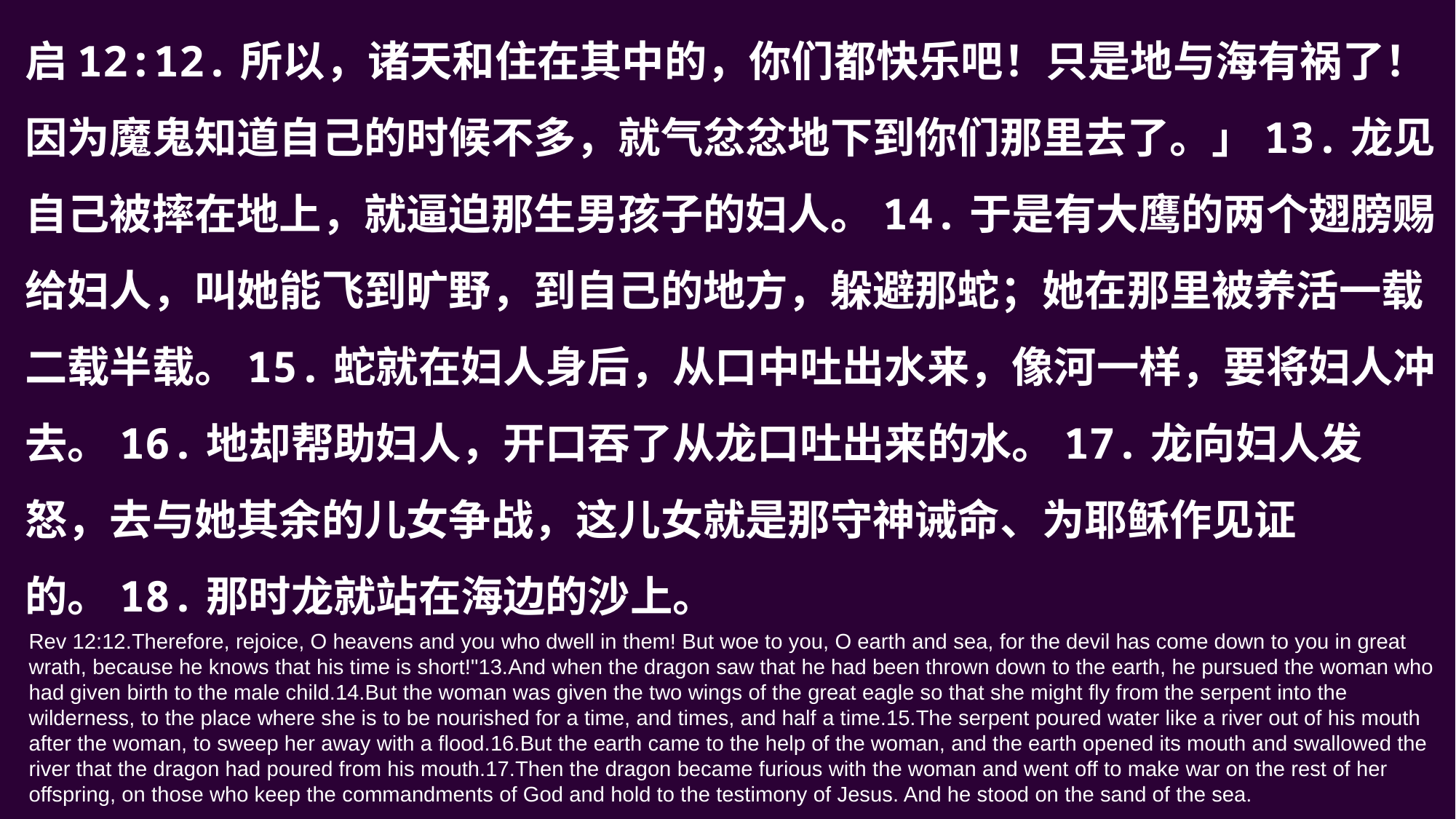

启12:12.所以，诸天和住在其中的，你们都快乐吧！只是地与海有祸了！因为魔鬼知道自己的时候不多，就气忿忿地下到你们那里去了。」13.龙见自己被摔在地上，就逼迫那生男孩子的妇人。14.于是有大鹰的两个翅膀赐给妇人，叫她能飞到旷野，到自己的地方，躲避那蛇；她在那里被养活一载二载半载。15.蛇就在妇人身后，从口中吐出水来，像河一样，要将妇人冲去。16.地却帮助妇人，开口吞了从龙口吐出来的水。17.龙向妇人发怒，去与她其余的儿女争战，这儿女就是那守神诫命、为耶稣作见证的。18.那时龙就站在海边的沙上。

Rev 12:12.Therefore, rejoice, O heavens and you who dwell in them! But woe to you, O earth and sea, for the devil has come down to you in great wrath, because he knows that his time is short!"13.And when the dragon saw that he had been thrown down to the earth, he pursued the woman who had given birth to the male child.14.But the woman was given the two wings of the great eagle so that she might fly from the serpent into the wilderness, to the place where she is to be nourished for a time, and times, and half a time.15.The serpent poured water like a river out of his mouth after the woman, to sweep her away with a flood.16.But the earth came to the help of the woman, and the earth opened its mouth and swallowed the river that the dragon had poured from his mouth.17.Then the dragon became furious with the woman and went off to make war on the rest of her offspring, on those who keep the commandments of God and hold to the testimony of Jesus. And he stood on the sand of the sea.